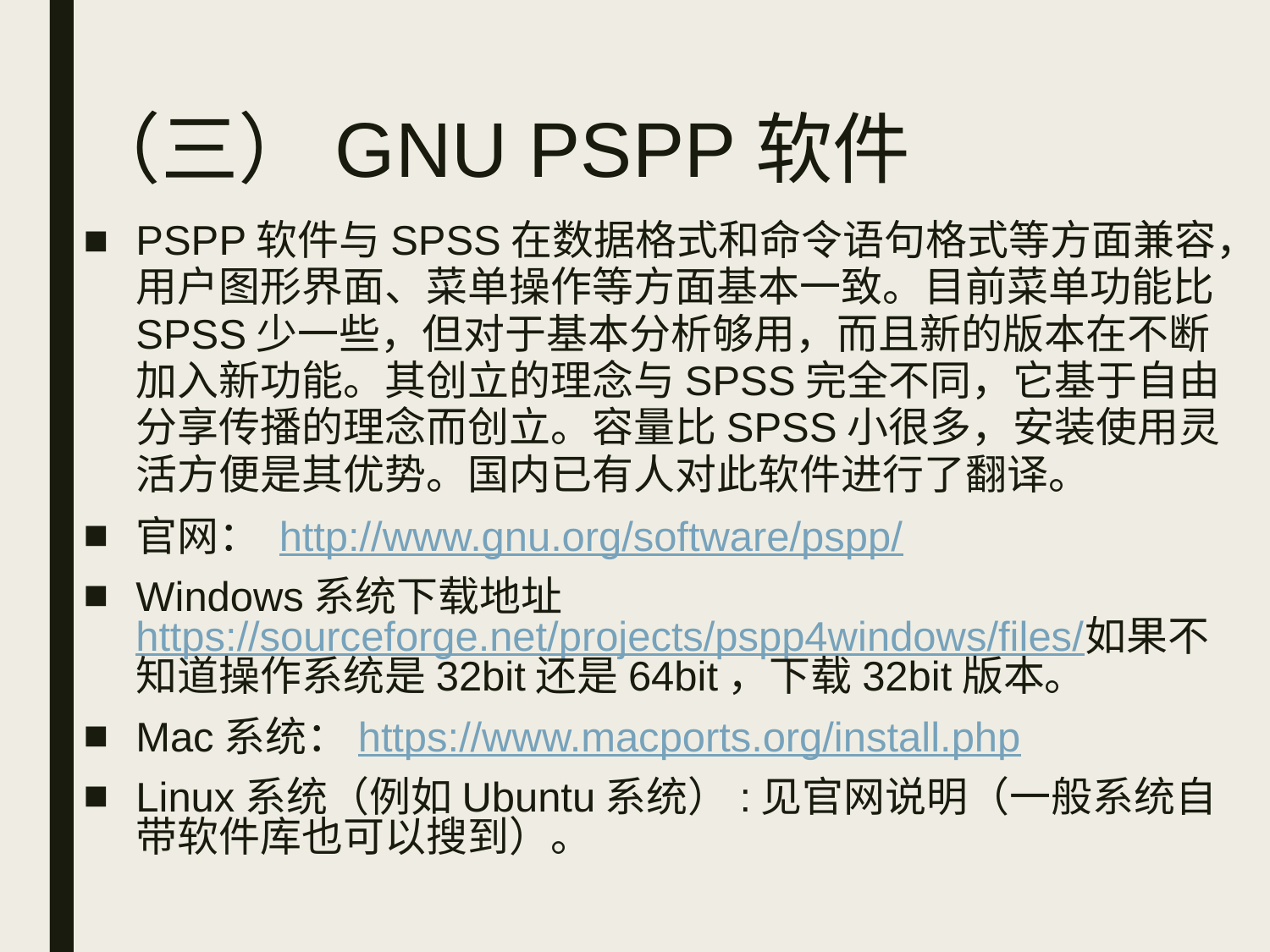

# （三）GNU PSPP软件
PSPP软件与SPSS在数据格式和命令语句格式等方面兼容，用户图形界面、菜单操作等方面基本一致。目前菜单功能比SPSS少一些，但对于基本分析够用，而且新的版本在不断加入新功能。其创立的理念与SPSS完全不同，它基于自由分享传播的理念而创立。容量比SPSS小很多，安装使用灵活方便是其优势。国内已有人对此软件进行了翻译。
官网： http://www.gnu.org/software/pspp/
Windows系统下载地址https://sourceforge.net/projects/pspp4windows/files/如果不知道操作系统是32bit还是64bit，下载32bit版本。
Mac系统：https://www.macports.org/install.php
Linux系统（例如Ubuntu系统）:见官网说明（一般系统自带软件库也可以搜到）。